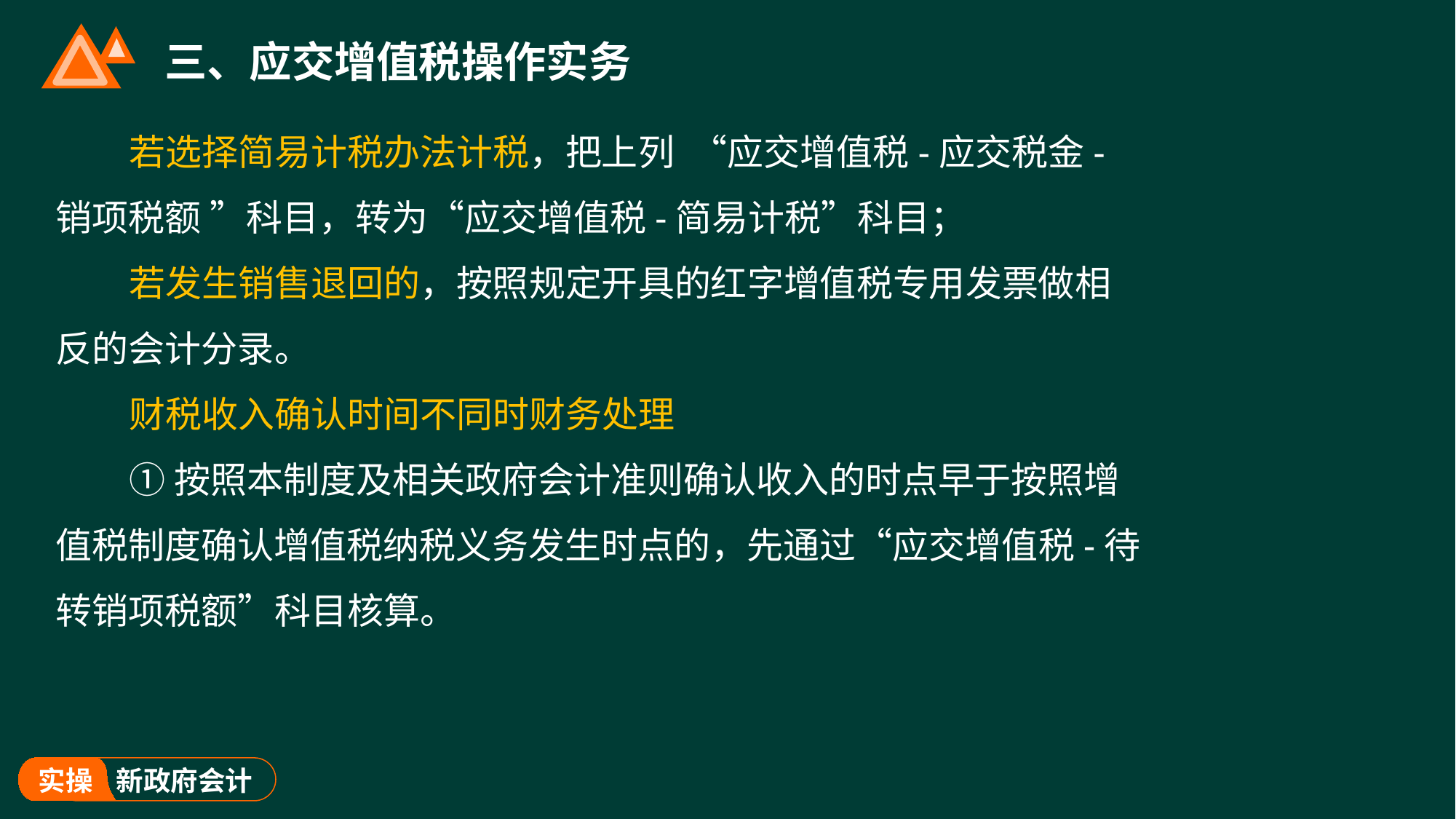

# 三、应交增值税操作实务
若选择简易计税办法计税，把上列  “应交增值税-应交税金-销项税额 ”科目，转为“应交增值税-简易计税”科目；
若发生销售退回的，按照规定开具的红字增值税专用发票做相反的会计分录。
财税收入确认时间不同时财务处理
①按照本制度及相关政府会计准则确认收入的时点早于按照增值税制度确认增值税纳税义务发生时点的，先通过“应交增值税-待转销项税额”科目核算。